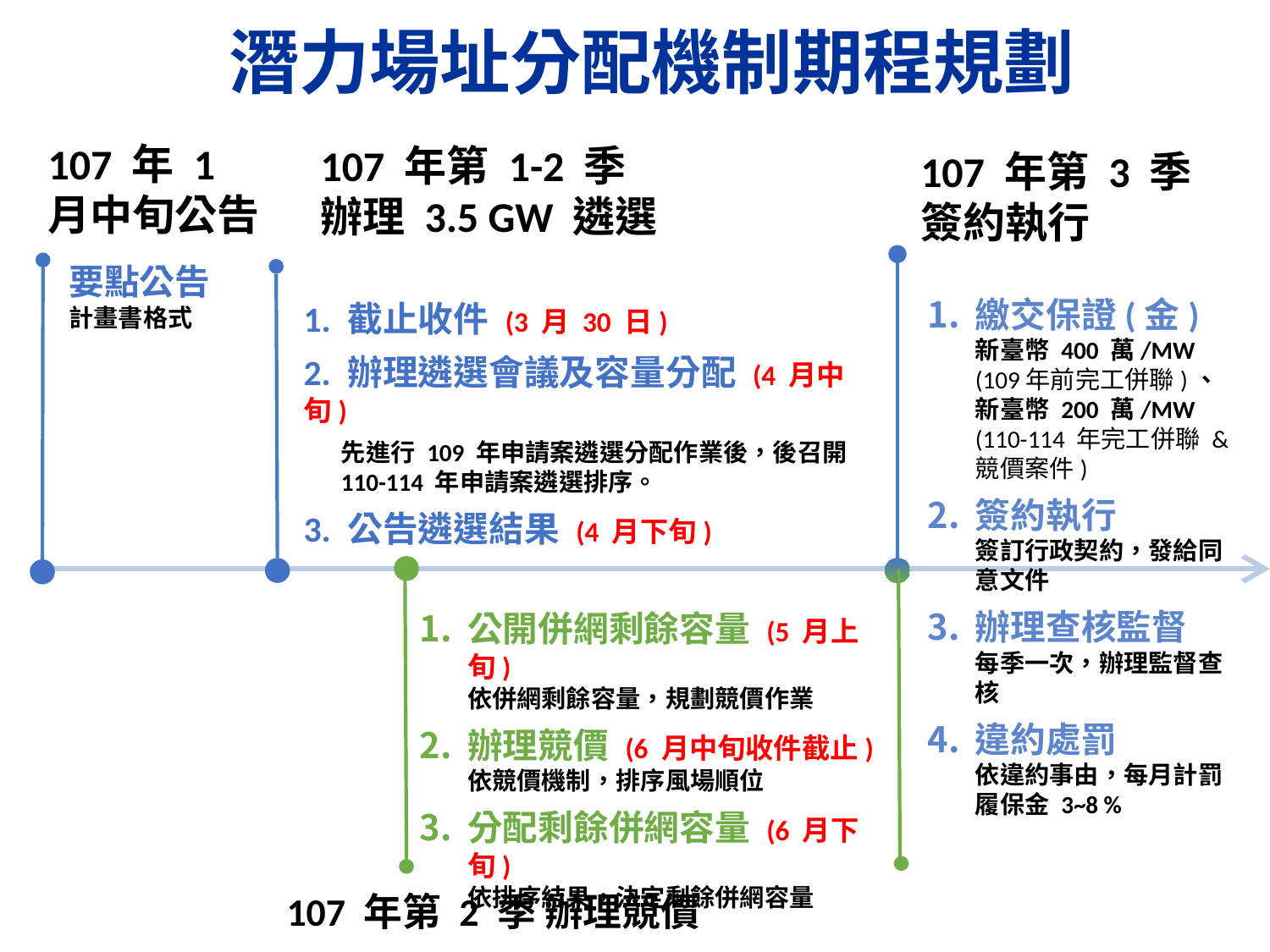

潛力場址分配機制期程規劃
107 年 1 月中旬公告
107 年第 1-2 季
辦理 3.5 GW 遴選
107 年第 3 季
簽約執行

要點公告
計畫書格式

繳交保證(金)
新臺幣 400 萬/MW (109年前完工併聯)、新臺幣 200 萬/MW (110-114 年完工併聯 & 競價案件)
簽約執行
簽訂行政契約，發給同意文件
辦理查核監督
每季一次，辦理監督查核
違約處罰
依違約事由，每月計罰履保金 3~8 %
1. 截止收件 (3 月 30 日)
2. 辦理遴選會議及容量分配 (4 月中旬)
先進行 109 年申請案遴選分配作業後，後召開 110-114 年申請案遴選排序。
3. 公告遴選結果 (4 月下旬)

公開併網剩餘容量 (5 月上旬)
依併網剩餘容量，規劃競價作業
辦理競價 (6 月中旬收件截止)
依競價機制，排序風場順位
分配剩餘併網容量 (6 月下旬)
依排序結果，決定剩餘併網容量

107 年第 2 季 辦理競價